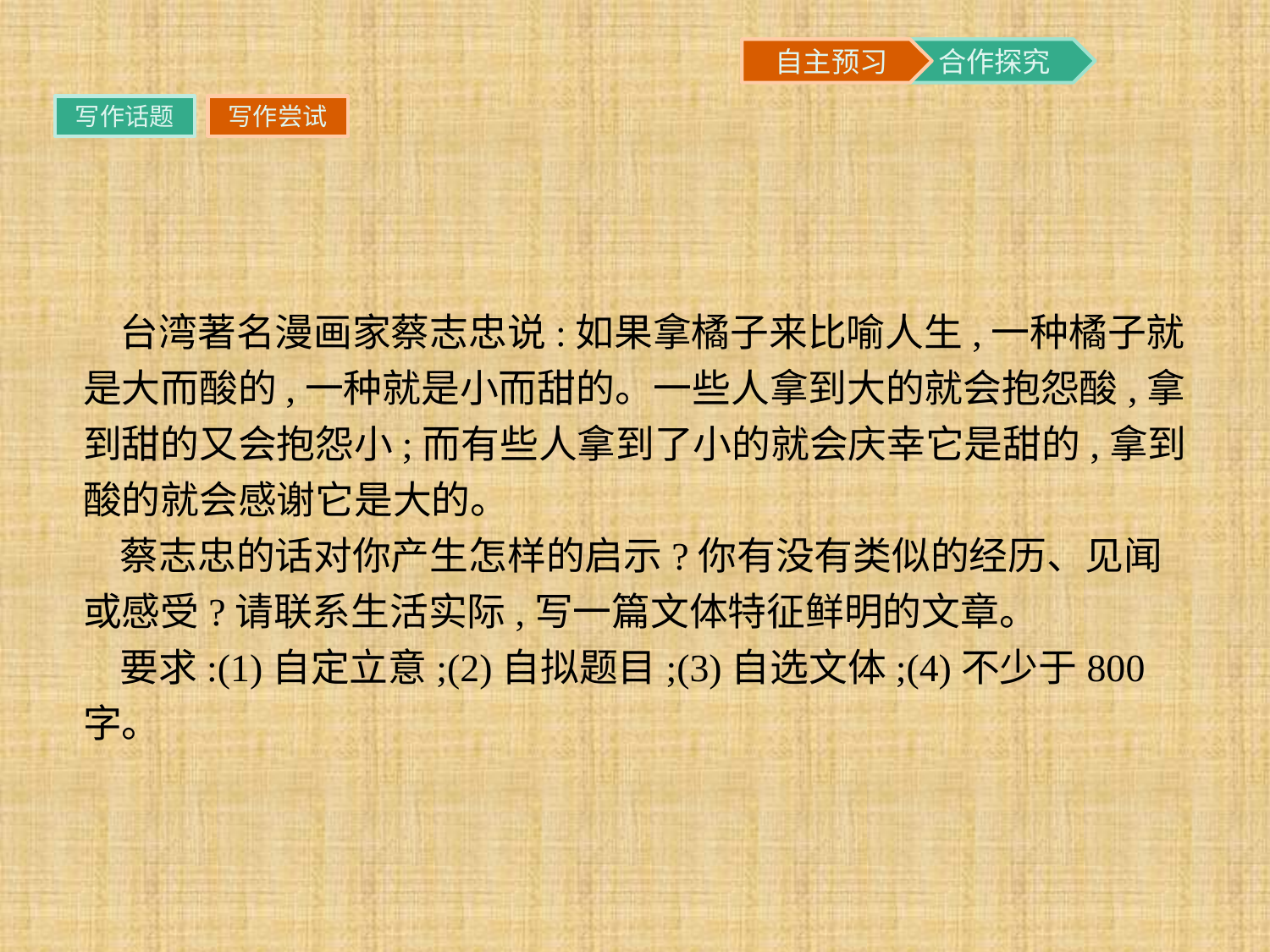

写作话题
写作尝试
台湾著名漫画家蔡志忠说:如果拿橘子来比喻人生,一种橘子就是大而酸的,一种就是小而甜的。一些人拿到大的就会抱怨酸,拿到甜的又会抱怨小;而有些人拿到了小的就会庆幸它是甜的,拿到酸的就会感谢它是大的。
蔡志忠的话对你产生怎样的启示?你有没有类似的经历、见闻或感受?请联系生活实际,写一篇文体特征鲜明的文章。
要求:(1)自定立意;(2)自拟题目;(3)自选文体;(4)不少于800字。